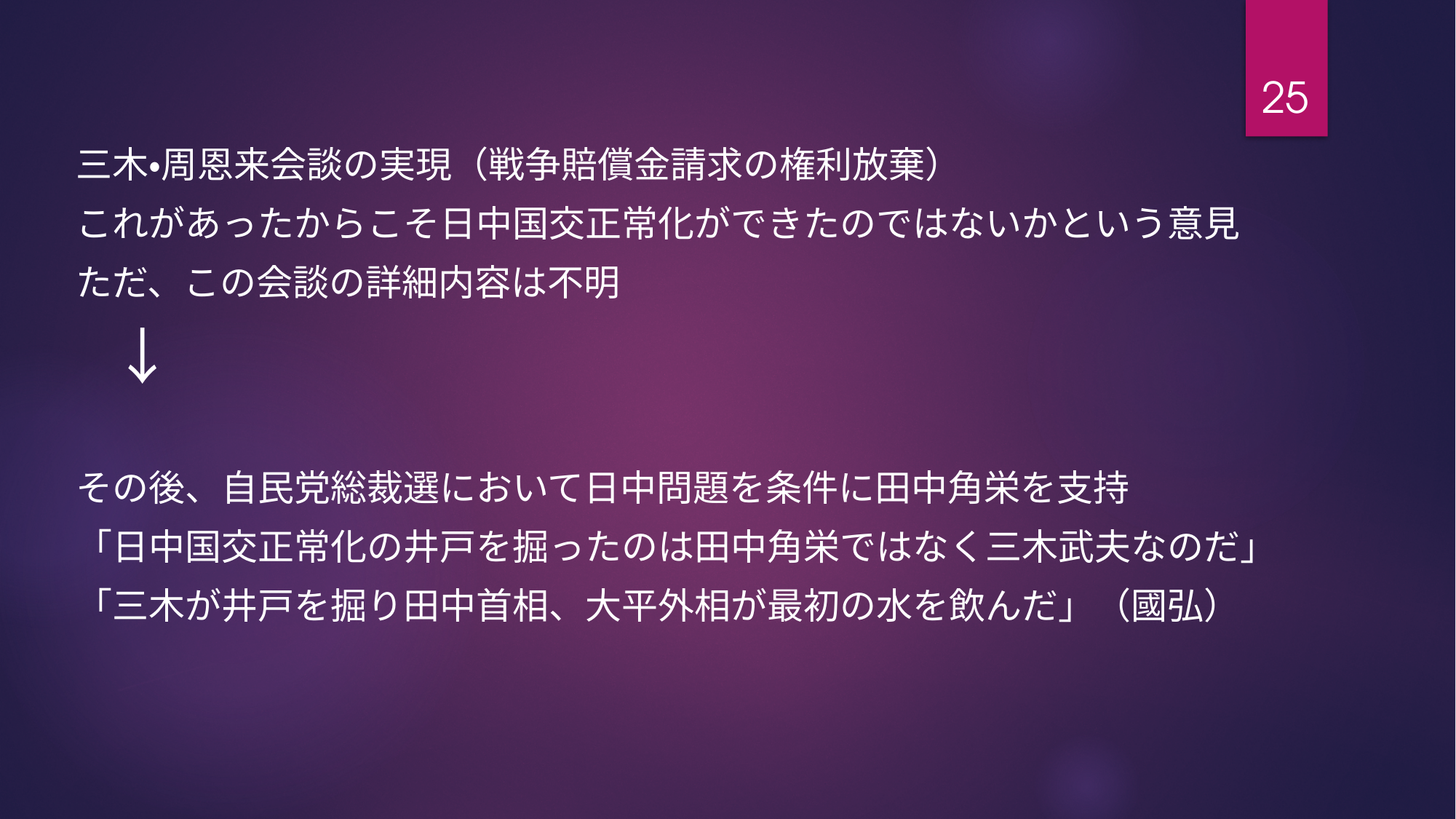

25

三木・周恩来会談の実現（戦争賠償金請求の権利放棄）
これがあったからこそ日中国交正常化ができたのではないかという意見
ただ、この会談の詳細内容は不明
　↓

その後、自民党総裁選において日中問題を条件に田中角栄を支持
「日中国交正常化の井戸を掘ったのは田中角栄ではなく三木武夫なのだ」
「三木が井戸を掘り田中首相、大平外相が最初の水を飲んだ」（國弘）